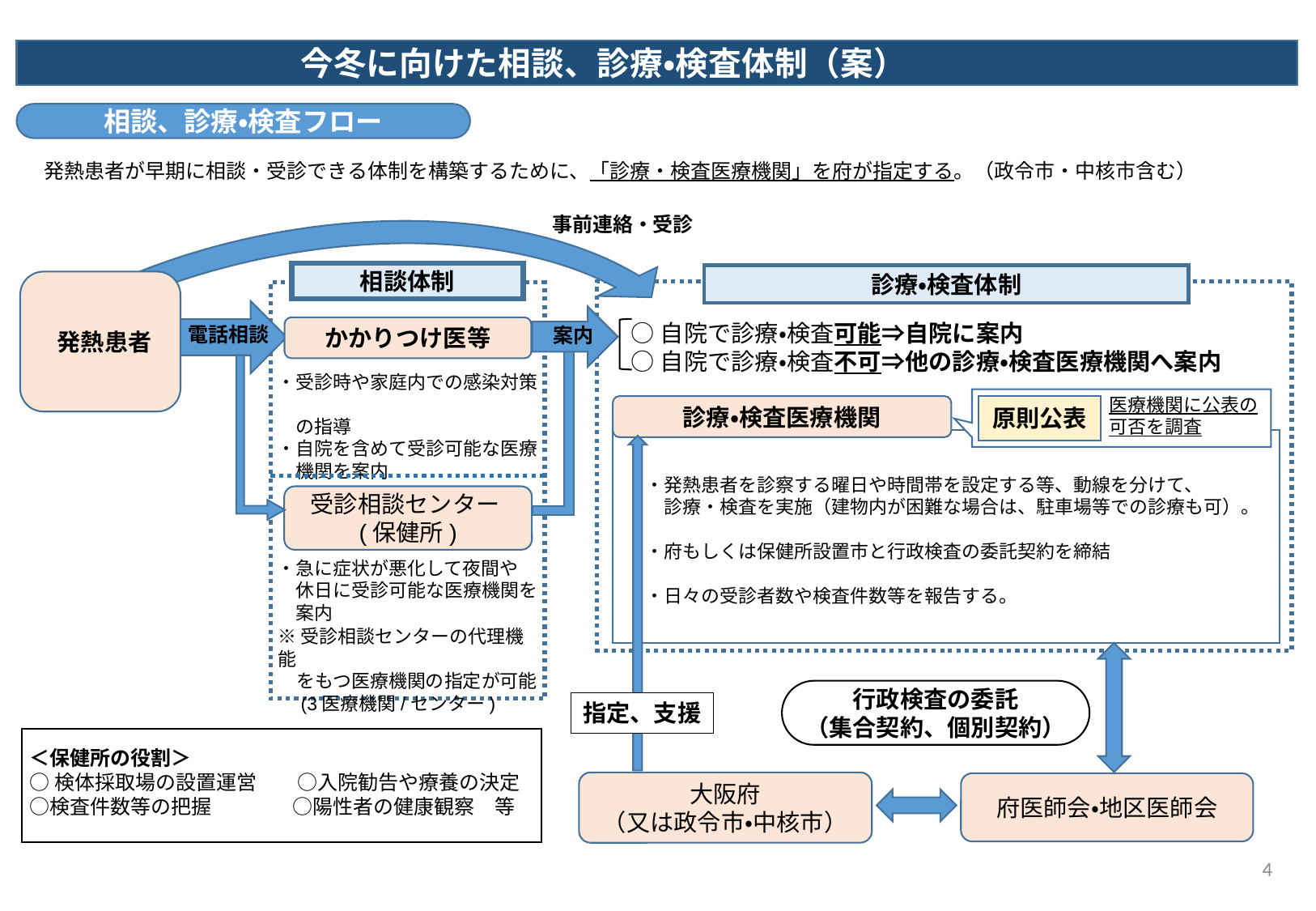

今冬に向けた相談、診療・検査体制（案）
相談、診療・検査フロー
発熱患者が早期に相談・受診できる体制を構築するために、「診療・検査医療機関」を府が指定する。（政令市・中核市含む）
事前連絡・受診

相談体制
診療・検査体制

○自院で診療・検査可能⇒自院に案内
○自院で診療・検査不可⇒他の診療・検査医療機関へ案内
電話相談
案内
かかりつけ医等

発熱患者
・受診時や家庭内での感染対策
　の指導
・自院を含めて受診可能な医療
　機関を案内
医療機関に公表の可否を調査

診療・検査医療機関
原則公表

・発熱患者を診察する曜日や時間帯を設定する等、動線を分けて、
　診療・検査を実施（建物内が困難な場合は、駐車場等での診療も可）。

・府もしくは保健所設置市と行政検査の委託契約を締結

・日々の受診者数や検査件数等を報告する。
受診相談センター(保健所)
・急に症状が悪化して夜間や
　休日に受診可能な医療機関を
　案内

※受診相談センターの代理機能
　をもつ医療機関の指定が可能
　(3医療機関/センター)

行政検査の委託
（集合契約、個別契約）
指定、支援

＜保健所の役割＞
○検体採取場の設置運営　　○入院勧告や療養の決定○検査件数等の把握　　　　○陽性者の健康観察　等

大阪府
（又は政令市・中核市）
府医師会・地区医師会
4